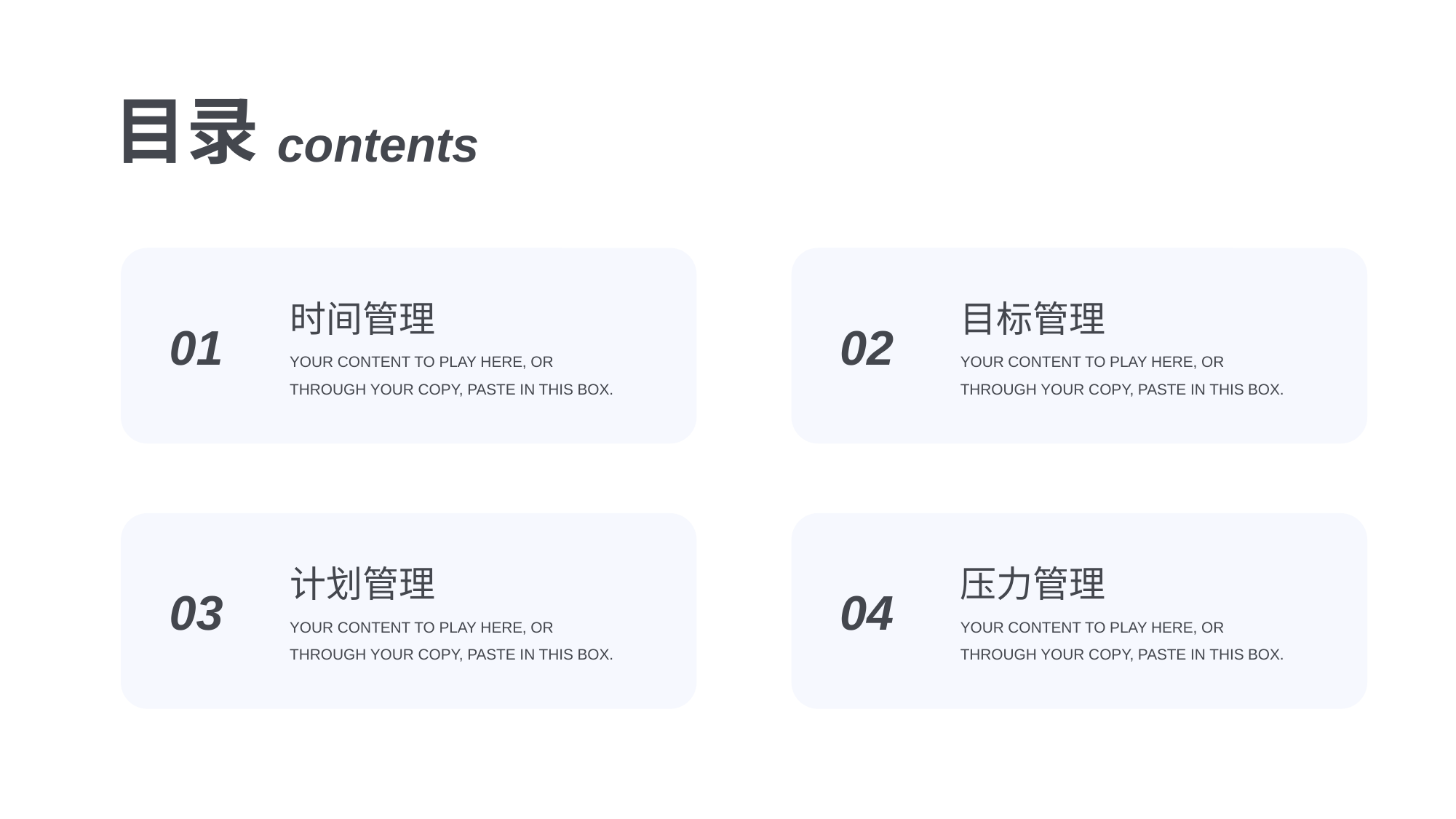

https://www.ypppt.com/
目录
contents

时间管理
YOUR CONTENT TO PLAY HERE, OR THROUGH YOUR COPY, PASTE IN THIS BOX.
01

目标管理
YOUR CONTENT TO PLAY HERE, OR THROUGH YOUR COPY, PASTE IN THIS BOX.
02

计划管理
YOUR CONTENT TO PLAY HERE, OR THROUGH YOUR COPY, PASTE IN THIS BOX.
03

压力管理
YOUR CONTENT TO PLAY HERE, OR THROUGH YOUR COPY, PASTE IN THIS BOX.
04